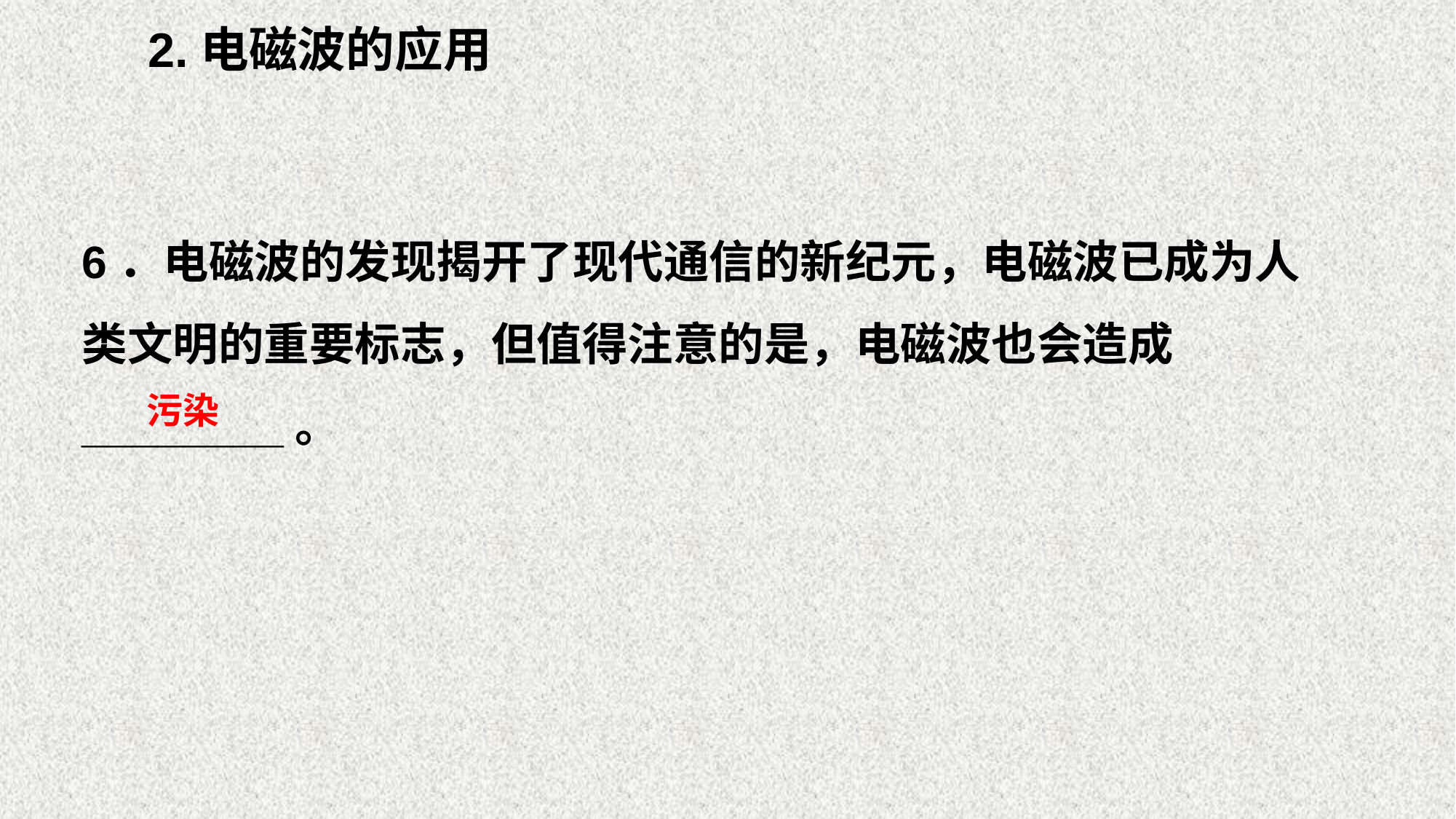

2.电磁波的应用
6．电磁波的发现揭开了现代通信的新纪元，电磁波已成为人类文明的重要标志，但值得注意的是，电磁波也会造成________。
污染